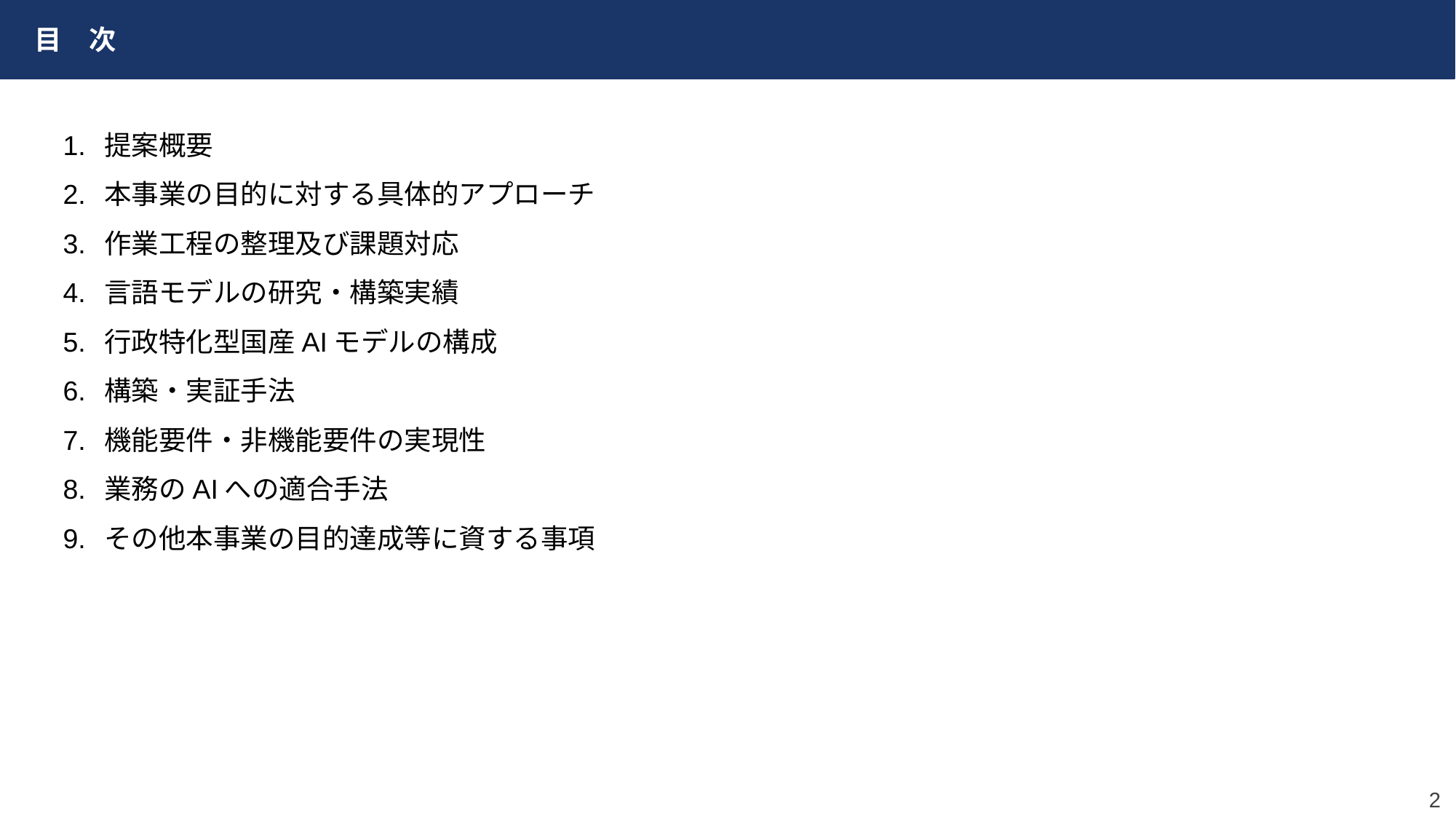

目　次
提案概要
本事業の目的に対する具体的アプローチ
作業工程の整理及び課題対応
言語モデルの研究・構築実績
行政特化型国産AIモデルの構成
構築・実証手法
機能要件・非機能要件の実現性
業務のAIへの適合手法
その他本事業の目的達成等に資する事項